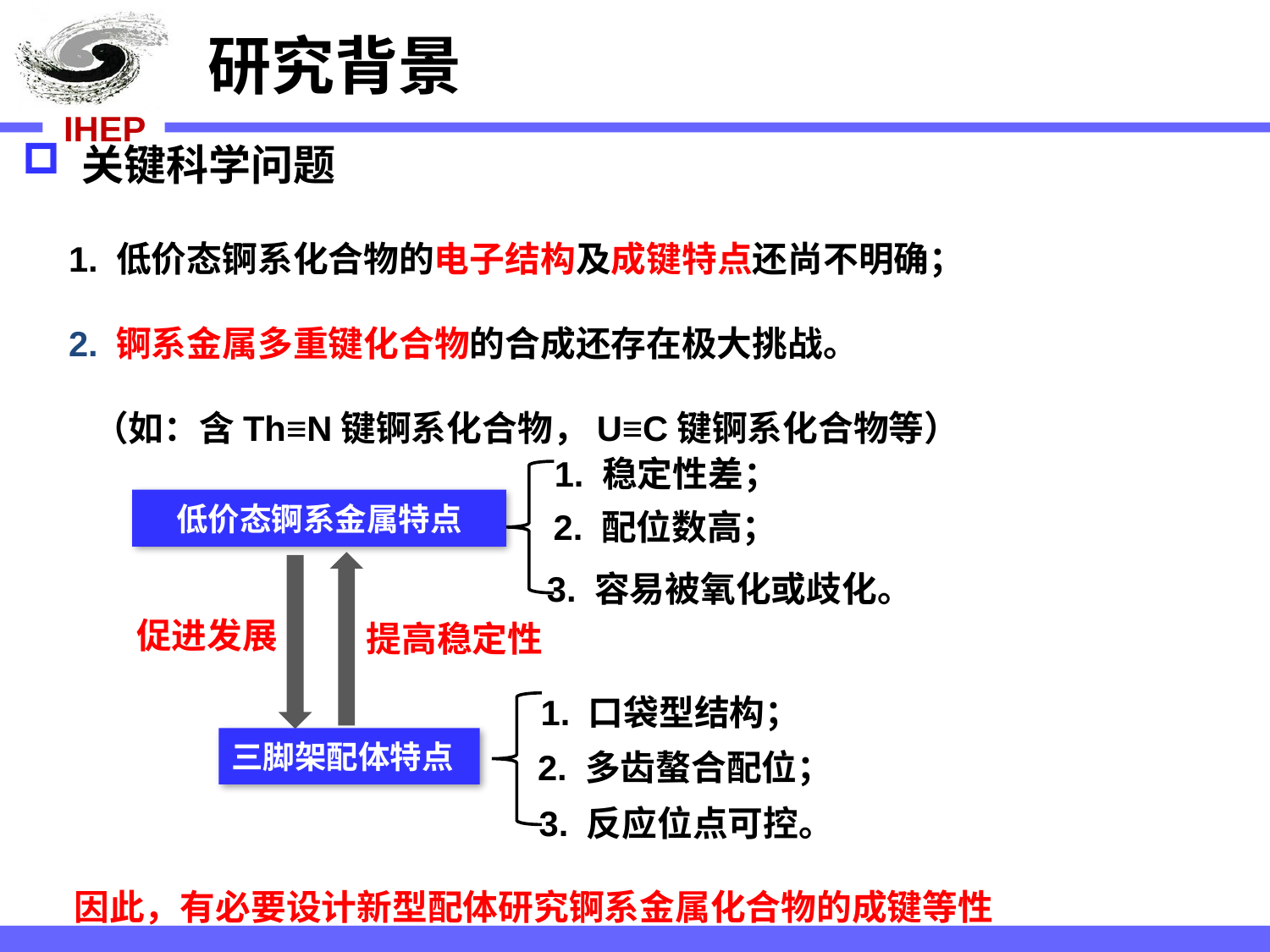

研究背景
 关键科学问题
1. 低价态锕系化合物的电子结构及成键特点还尚不明确；
2. 锕系金属多重键化合物的合成还存在极大挑战。
  （如：含Th≡N键锕系化合物，U≡C键锕系化合物等）
1. 稳定性差；

低价态锕系金属特点
 2. 配位数高；

 3. 容易被氧化或歧化。
促进发展
提高稳定性
1. 口袋型结构；

三脚架配体特点
2. 多齿螯合配位；
3. 反应位点可控。
因此，有必要设计新型配体研究锕系金属化合物的成键等性质。